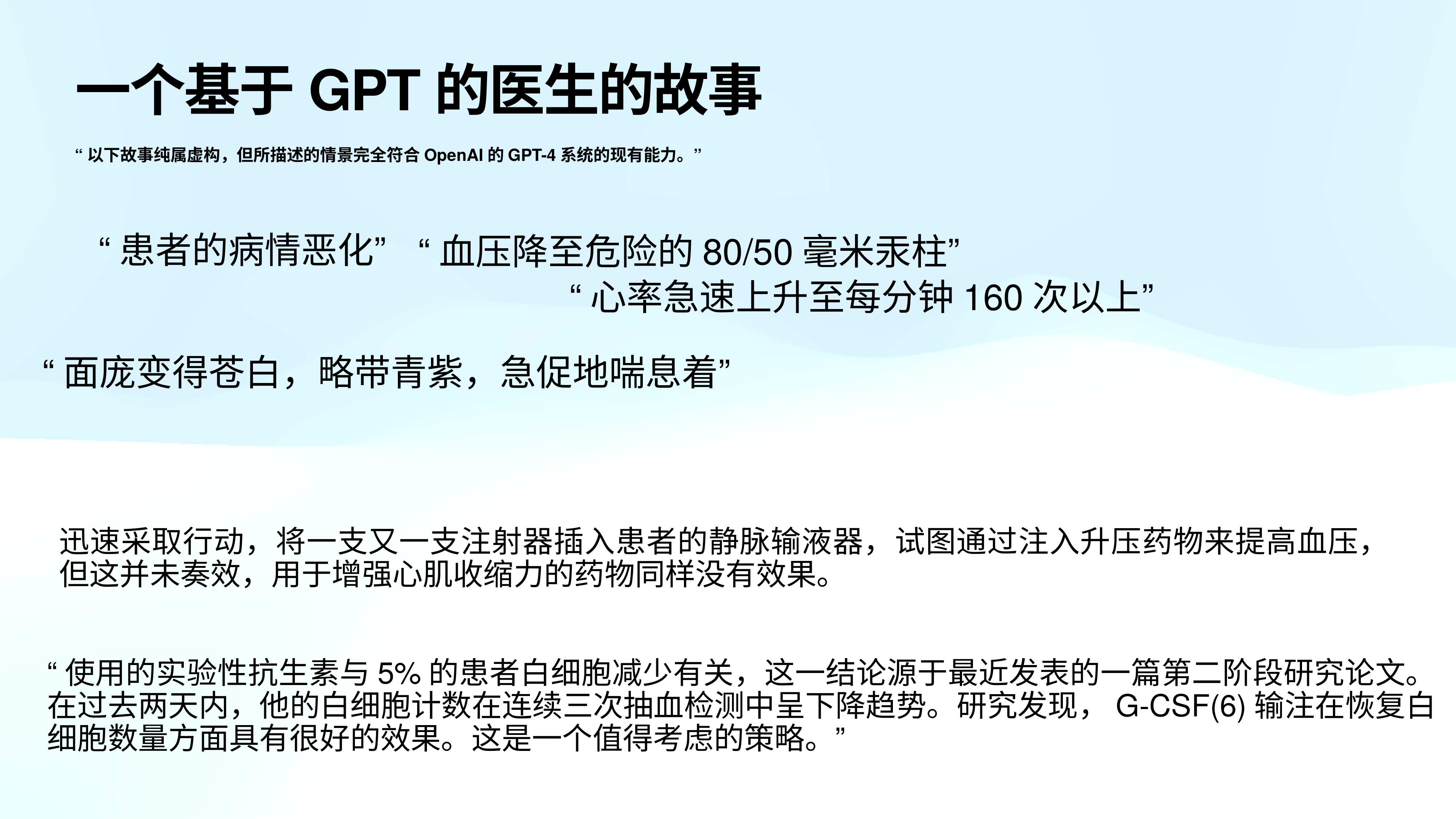

# 一个基于GPT的医生的故事
“以下故事纯属虚构，但所描述的情景完全符合OpenAI的GPT-4系统的现有能力。”
“血压降至危险的80/50毫米汞柱”
“患者的病情恶化”
“心率急速上升至每分钟160次以上”
“面庞变得苍白，略带青紫，急促地喘息着”
迅速采取行动，将一支又一支注射器插入患者的静脉输液器，试图通过注入升压药物来提高血压，但这并未奏效，用于增强心肌收缩力的药物同样没有效果。
“使用的实验性抗生素与5%的患者白细胞减少有关，这一结论源于最近发表的一篇第二阶段研究论文。在过去两天内，他的白细胞计数在连续三次抽血检测中呈下降趋势。研究发现，G-CSF(6)输注在恢复白细胞数量方面具有很好的效果。这是一个值得考虑的策略。”